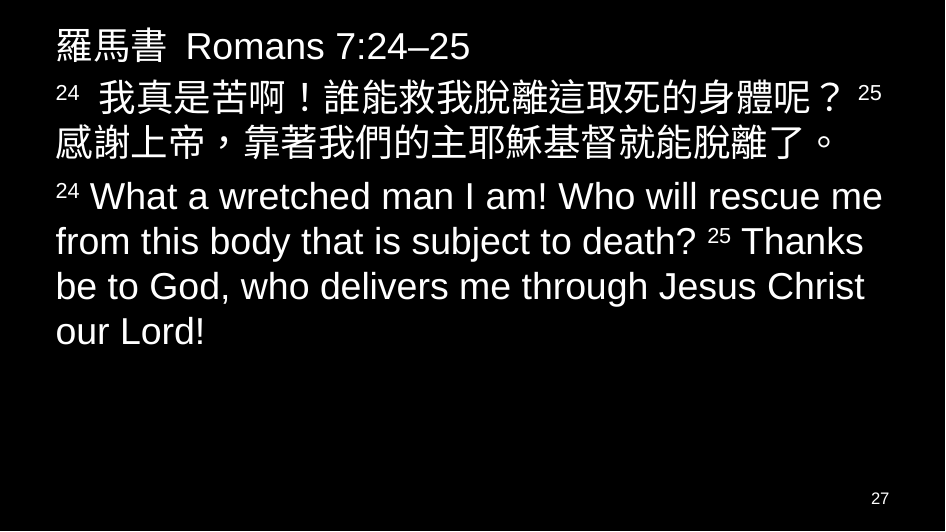

羅馬書 Romans 7:24–25
24 我真是苦啊！誰能救我脫離這取死的身體呢？25 感謝上帝，靠著我們的主耶穌基督就能脫離了。
24 What a wretched man I am! Who will rescue me from this body that is subject to death? 25 Thanks be to God, who delivers me through Jesus Christ our Lord!
27